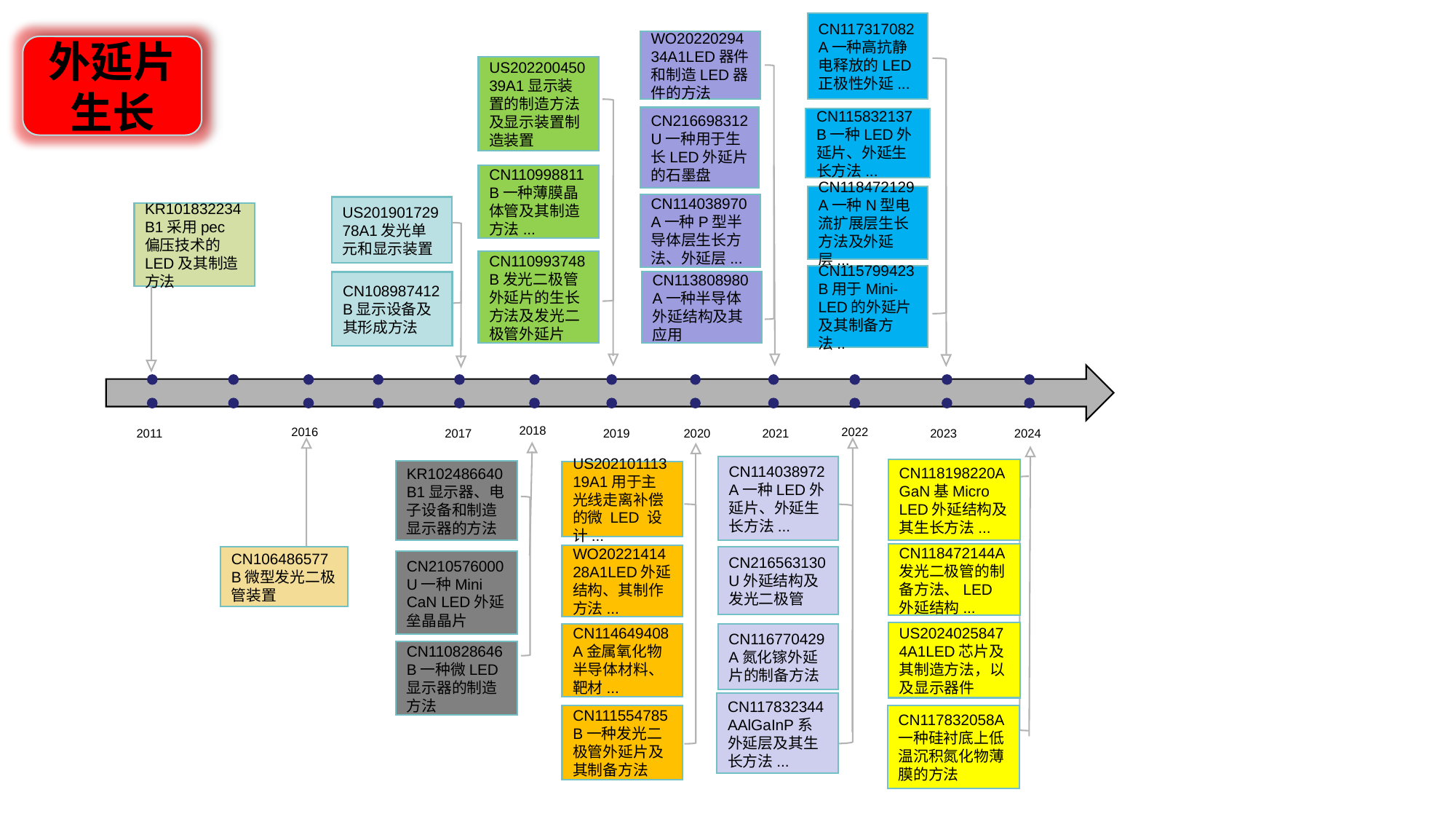

CN117317082A一种高抗静电释放的LED正极性外延...
WO2022029434A1LED器件和制造LED器件的方法
外延片生长
US20220045039A1显示装置的制造方法及显示装置制造装置

CN216698312U一种用于生长LED外延片的石墨盘
CN115832137B一种LED外延片、外延生长方法...
CN110998811B一种薄膜晶体管及其制造方法...
CN118472129A一种N型电流扩展层生长方法及外延层...
CN114038970A一种P型半导体层生长方法、外延层...
US20190172978A1发光单元和显示装置
KR101832234B1采用pec偏压技术的LED及其制造方法

CN110993748B发光二极管外延片的生长方法及发光二极管外延片
CN115799423B用于Mini-LED的外延片及其制备方法..
CN113808980A一种半导体外延结构及其应用
CN108987412B显示设备及其形成方法

2018
2016
2022
2011
2017
2019
2020
2021
2023
2024

CN114038972A一种LED外延片、外延生长方法...
CN118198220AGaN基Micro LED外延结构及其生长方法...
KR102486640B1显示器、电子设备和制造显示器的方法
US20210111319A1用于主光线走离补偿的微 LED 设计...

CN118472144A发光二极管的制备方法、LED外延结构...
WO2022141428A1LED外延结构、其制作方法...
CN106486577B微型发光二极管装置
CN216563130U外延结构及发光二极管
CN210576000U一种Mini CaN LED外延垒晶晶片
US20240258474A1LED芯片及其制造方法，以及显示器件
CN116770429A氮化镓外延片的制备方法
CN114649408A金属氧化物半导体材料、靶材...
CN110828646B一种微LED显示器的制造方法
CN117832344AAlGaInP系外延层及其生长方法...
CN117832058A一种硅衬底上低温沉积氮化物薄膜的方法
CN111554785B一种发光二极管外延片及其制备方法